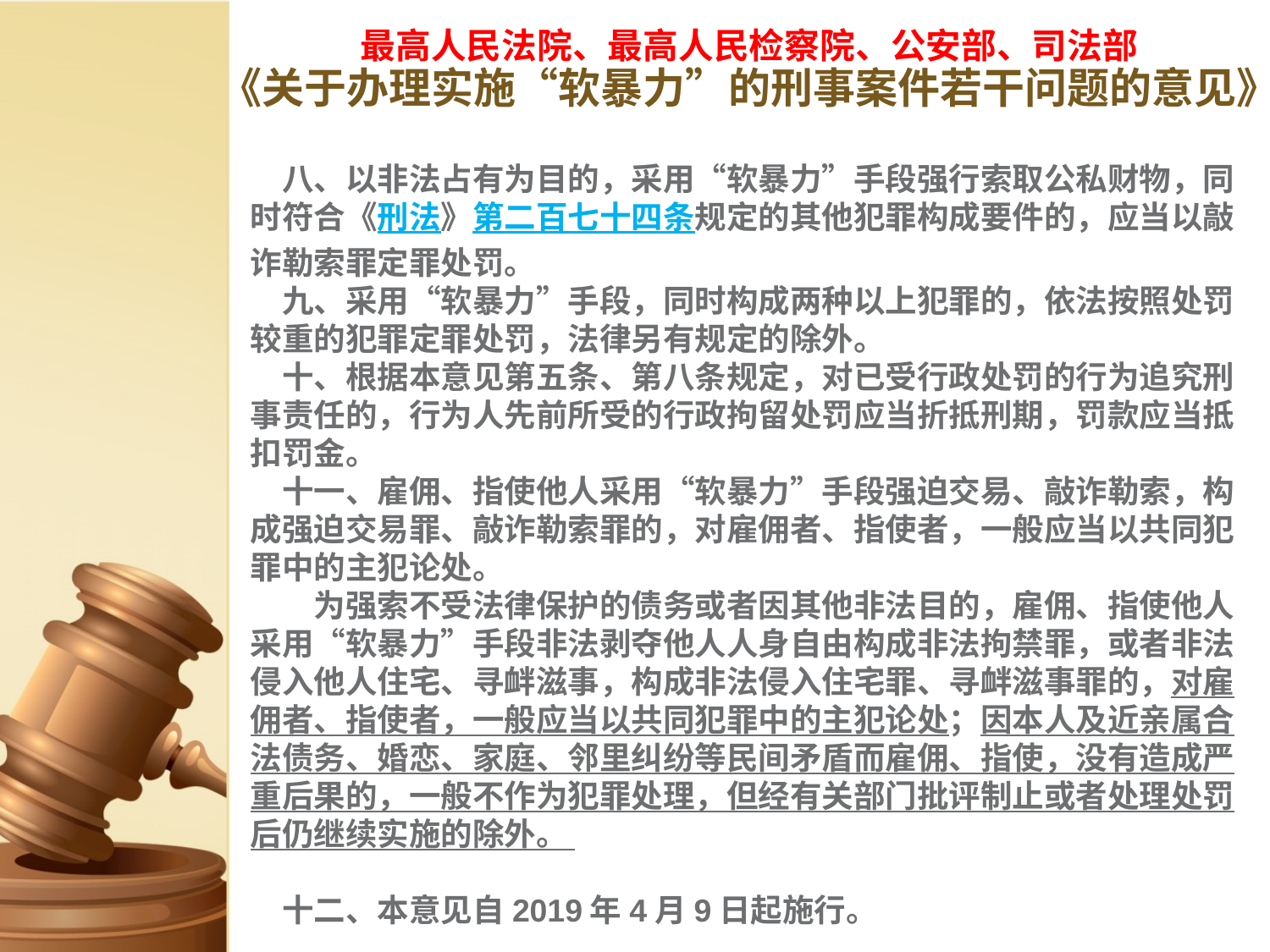

# 最高人民法院、最高人民检察院、公安部、司法部 《关于办理实施“软暴力”的刑事案件若干问题的意见》
　八、以非法占有为目的，采用“软暴力”手段强行索取公私财物，同时符合《刑法》第二百七十四条规定的其他犯罪构成要件的，应当以敲诈勒索罪定罪处罚。
　九、采用“软暴力”手段，同时构成两种以上犯罪的，依法按照处罚较重的犯罪定罪处罚，法律另有规定的除外。
　十、根据本意见第五条、第八条规定，对已受行政处罚的行为追究刑事责任的，行为人先前所受的行政拘留处罚应当折抵刑期，罚款应当抵扣罚金。
　十一、雇佣、指使他人采用“软暴力”手段强迫交易、敲诈勒索，构成强迫交易罪、敲诈勒索罪的，对雇佣者、指使者，一般应当以共同犯罪中的主犯论处。
　　为强索不受法律保护的债务或者因其他非法目的，雇佣、指使他人采用“软暴力”手段非法剥夺他人人身自由构成非法拘禁罪，或者非法侵入他人住宅、寻衅滋事，构成非法侵入住宅罪、寻衅滋事罪的，对雇佣者、指使者，一般应当以共同犯罪中的主犯论处；因本人及近亲属合法债务、婚恋、家庭、邻里纠纷等民间矛盾而雇佣、指使，没有造成严重后果的，一般不作为犯罪处理，但经有关部门批评制止或者处理处罚后仍继续实施的除外。
　十二、本意见自2019年4月9日起施行。